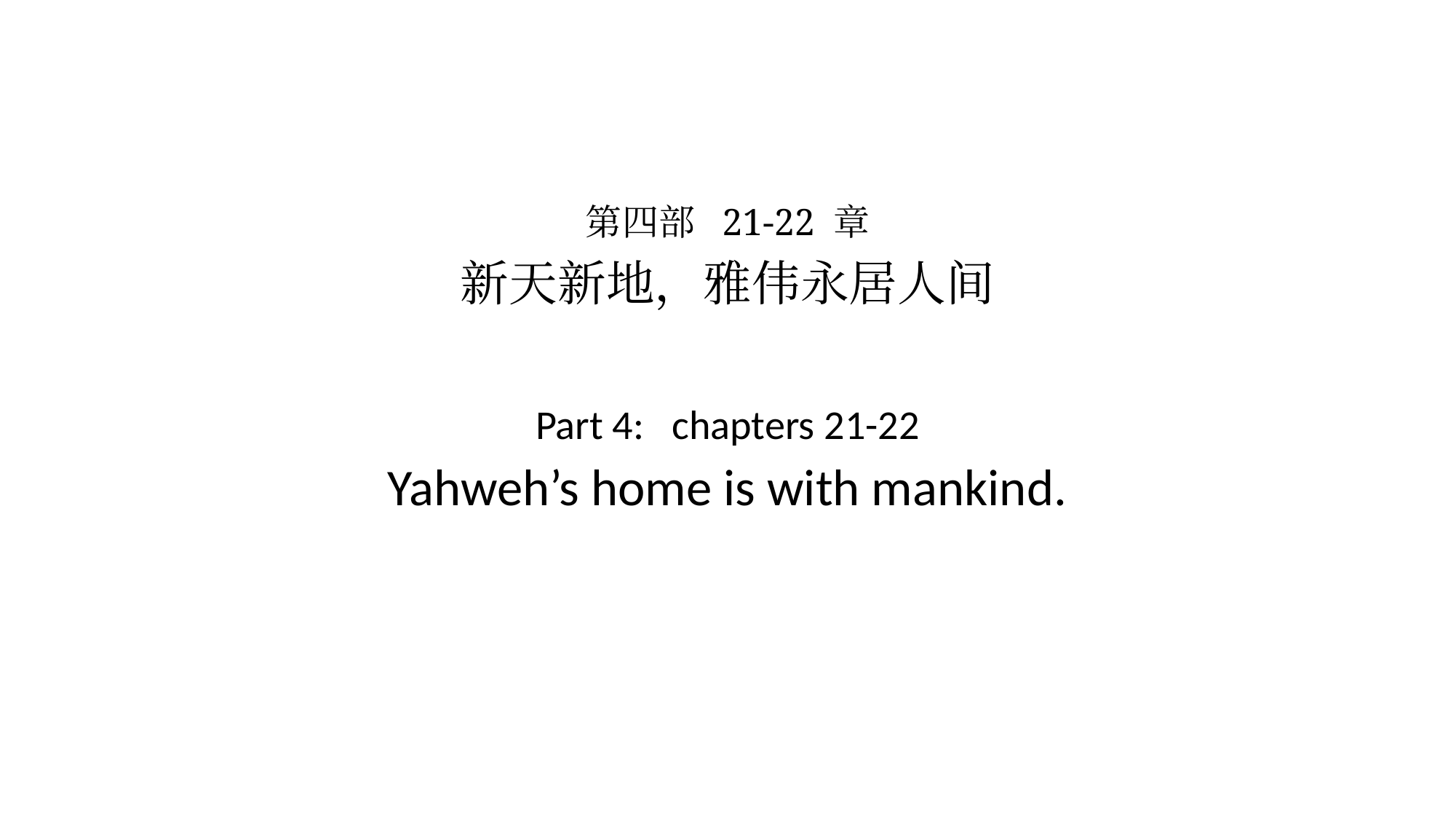

# 第四部  21-22 章 新天新地，雅伟永居人间 Part 4:   chapters 21-22 Yahweh’s home is with mankind.